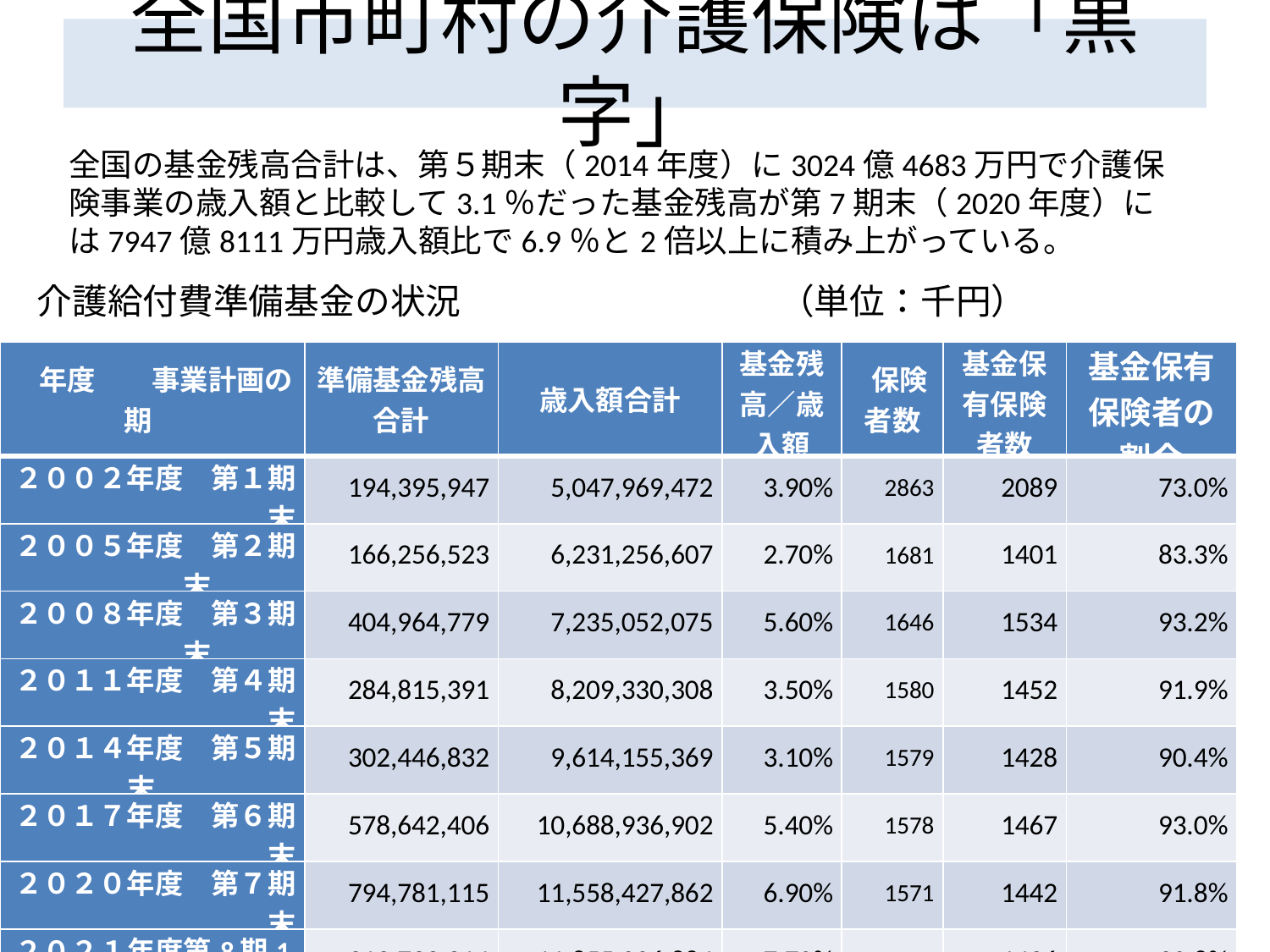

# 全国市町村の介護保険は「黒字」
全国の基金残高合計は、第５期末（2014年度）に3024億4683万円で介護保険事業の歳入額と比較して3.1％だった基金残高が第7期末（2020年度）には7947億8111万円歳入額比で6.9％と2倍以上に積み上がっている。
介護給付費準備基金の状況　　　　　　　　　（単位：千円）
| 年度　　事業計画の期 | 準備基金残高合計 | 歳入額合計 | 基金残高／歳入額 | 保険者数 | 基金保有保険者数 | 基金保有保険者の割合 |
| --- | --- | --- | --- | --- | --- | --- |
| ２００２年度　第１期末 | 194,395,947 | 5,047,969,472 | 3.90% | 2863 | 2089 | 73.0% |
| ２００５年度　第２期末 | 166,256,523 | 6,231,256,607 | 2.70% | 1681 | 1401 | 83.3% |
| ２００８年度　第３期末 | 404,964,779 | 7,235,052,075 | 5.60% | 1646 | 1534 | 93.2% |
| ２０１１年度　第４期末 | 284,815,391 | 8,209,330,308 | 3.50% | 1580 | 1452 | 91.9% |
| ２０１４年度　第５期末 | 302,446,832 | 9,614,155,369 | 3.10% | 1579 | 1428 | 90.4% |
| ２０１７年度　第６期末 | 578,642,406 | 10,688,936,902 | 5.40% | 1578 | 1467 | 93.0% |
| ２０２０年度　第７期末 | 794,781,115 | 11,558,427,862 | 6.90% | 1571 | 1442 | 91.8% |
| ２０２１年度第8期1年目 | 913,732,214 | 11,855,006,884 | 7.70% | 1571 | 1426 | 90.8% |
　厚生労働省「介護保険事業状況報告」から作成
41